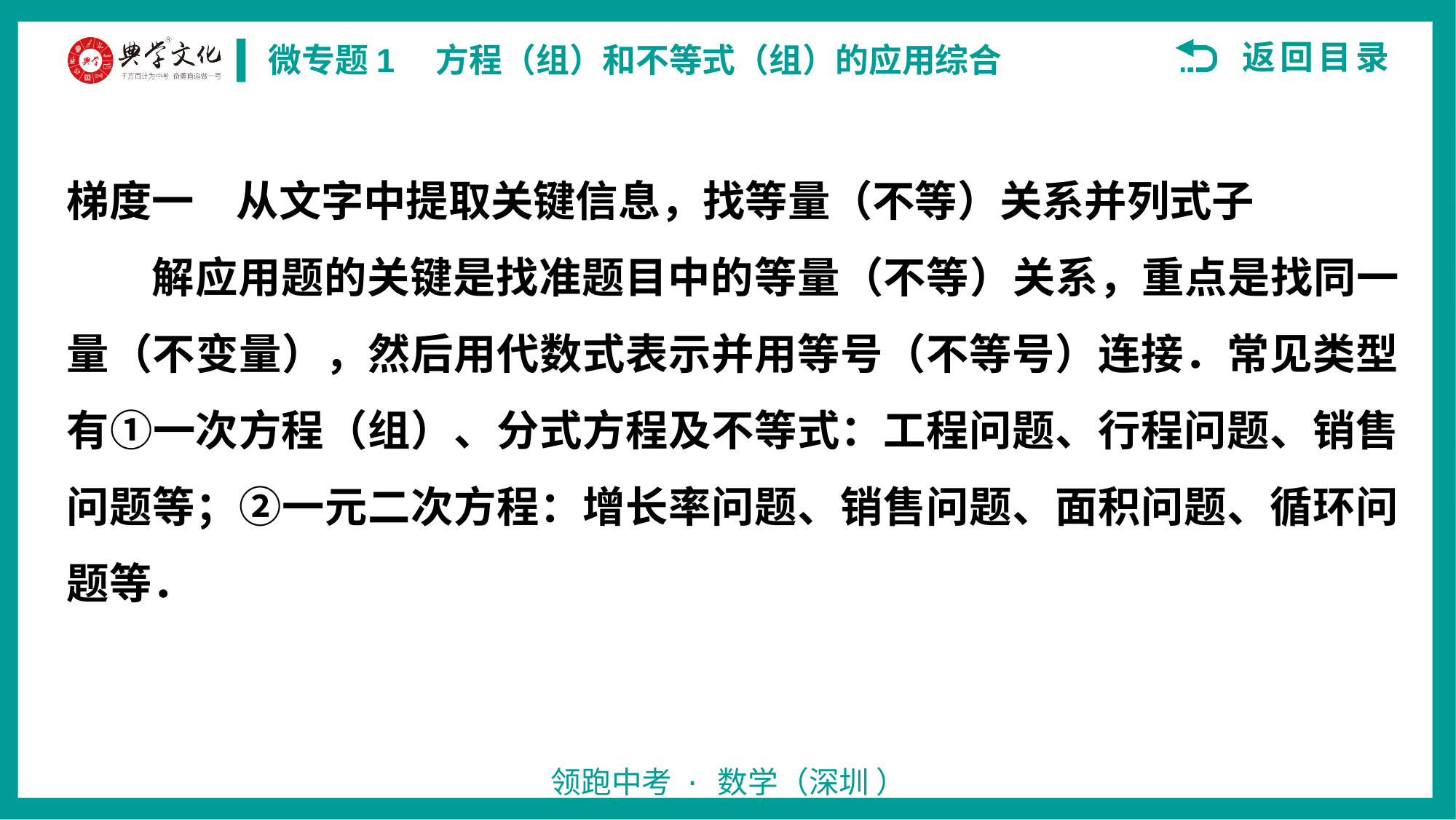

梯度一　从文字中提取关键信息，找等量（不等）关系并列式子
解应用题的关键是找准题目中的等量（不等）关系，重点是找同一量（不变量），然后用代数式表示并用等号（不等号）连接．常见类型有①一次方程（组）、分式方程及不等式：工程问题、行程问题、销售问题等；②一元二次方程：增长率问题、销售问题、面积问题、循环问题等．